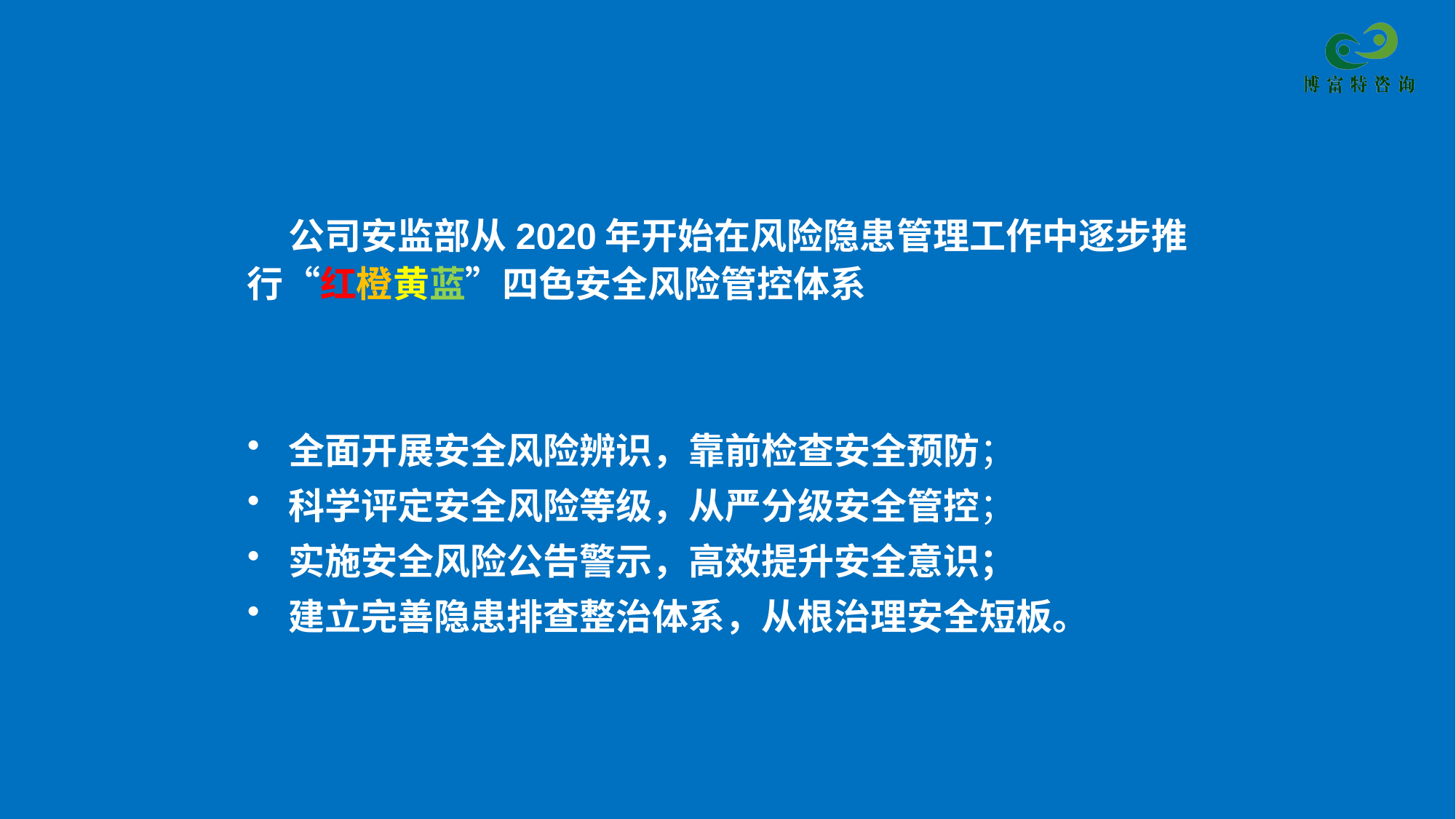

# 公司安监部从2020年开始在风险隐患管理工作中逐步推行“红橙黄蓝”四色安全风险管控体系
全面开展安全风险辨识，靠前检查安全预防；
科学评定安全风险等级，从严分级安全管控；
实施安全风险公告警示，高效提升安全意识；
建立完善隐患排查整治体系，从根治理安全短板。
3